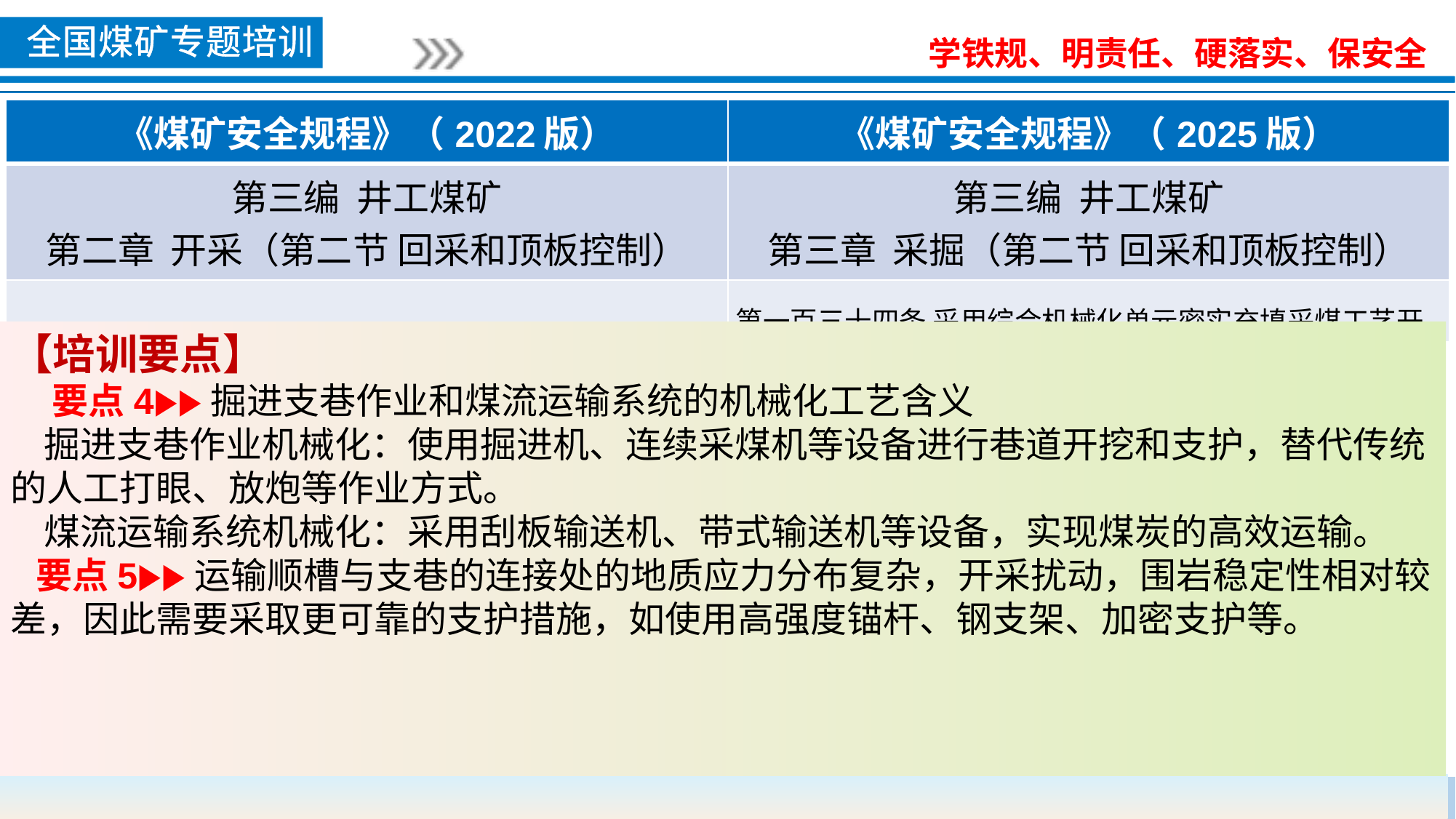

| 《煤矿安全规程》（2022版） | 《煤矿安全规程》（2025版） |
| --- | --- |
| 第三编 井工煤矿 第二章 开采（第二节 回采和顶板控制） | 第三编 井工煤矿 第三章 采掘（第二节 回采和顶板控制） |
| 。 | 第一百三十四条 采用综合机械化单元密实充填采煤工艺开 |
【培训要点】
    要点4▶▶掘进支巷作业和煤流运输系统的机械化工艺含义
   掘进支巷作业机械化：使用掘进机、连续采煤机等设备进行巷道开挖和支护，替代传统的人工打眼、放炮等作业方式。
   煤流运输系统机械化：采用刮板输送机、带式输送机等设备，实现煤炭的高效运输。
  要点5▶▶运输顺槽与支巷的连接处的地质应力分布复杂，开采扰动，围岩稳定性相对较差，因此需要采取更可靠的支护措施，如使用高强度锚杆、钢支架、加密支护等。